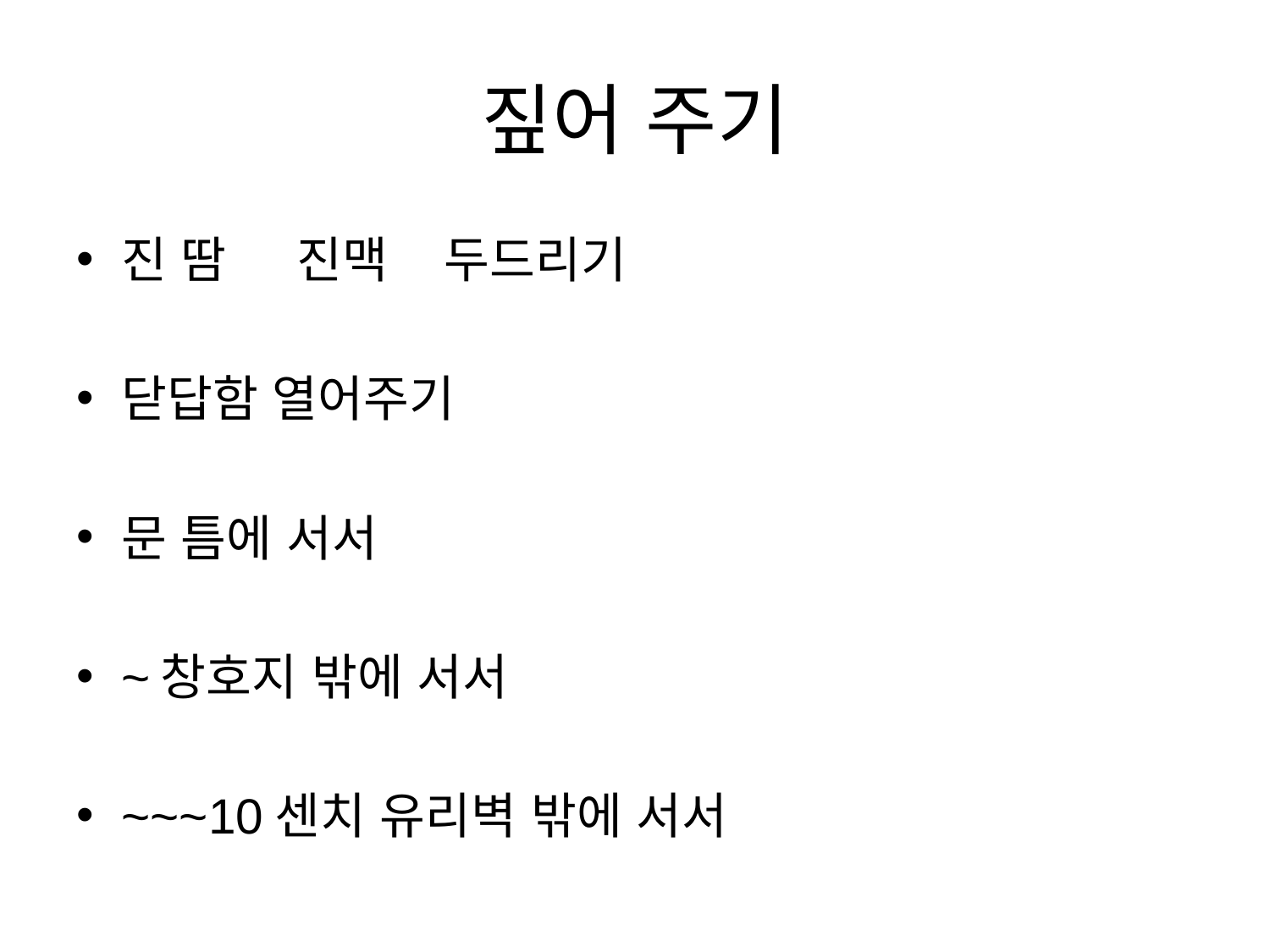

# 짚어 주기
진 땀     진맥    두드리기

닫답함 열어주기

문 틈에 서서

~창호지 밖에 서서

~~~10센치 유리벽 밖에 서서